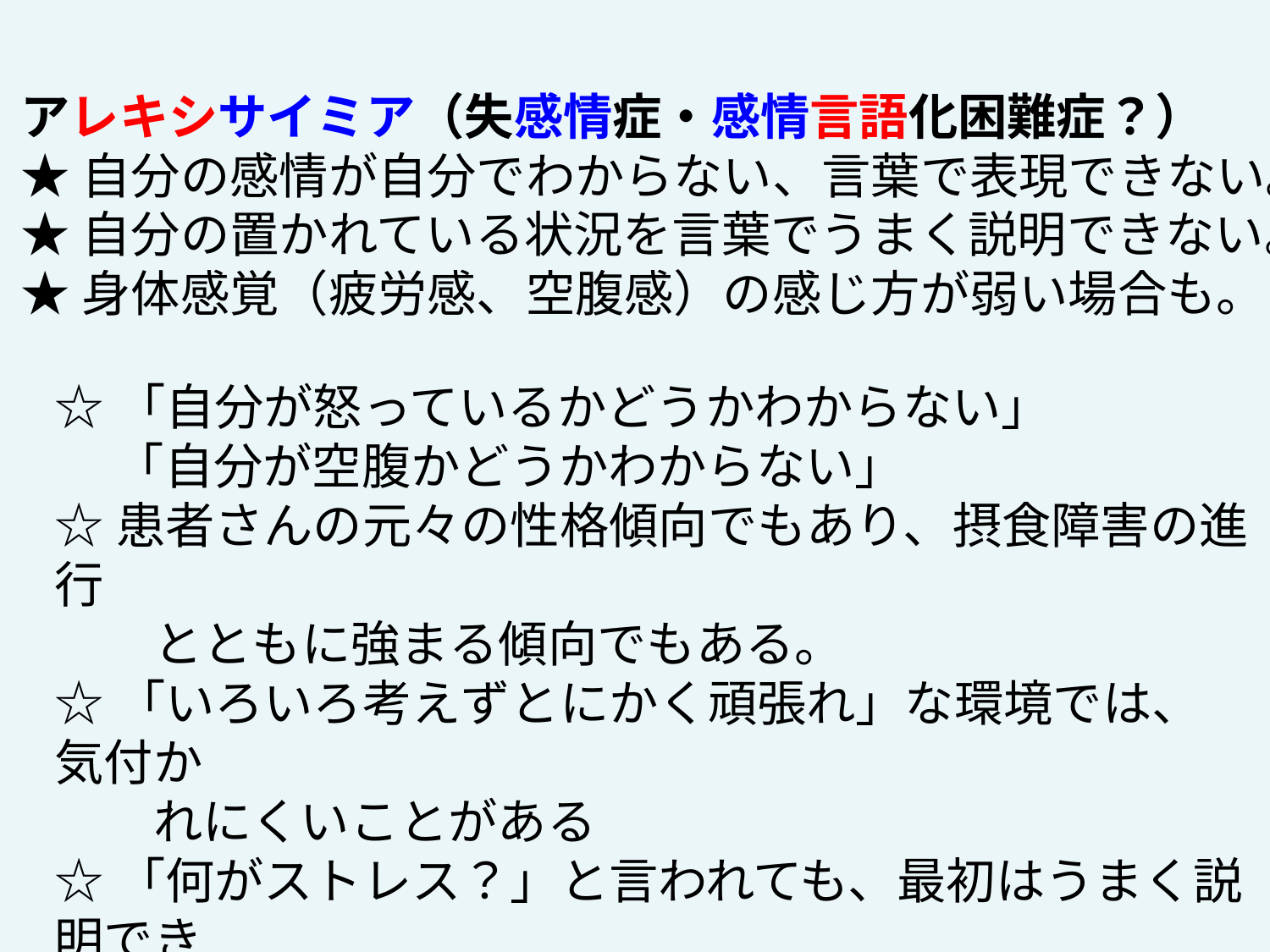

アレキシサイミア（失感情症・感情言語化困難症？）
★自分の感情が自分でわからない、言葉で表現できない。
★自分の置かれている状況を言葉でうまく説明できない。
★身体感覚（疲労感、空腹感）の感じ方が弱い場合も。
☆「自分が怒っているかどうかわからない」
　 「自分が空腹かどうかわからない」
☆患者さんの元々の性格傾向でもあり、摂食障害の進行
　　とともに強まる傾向でもある。
☆「いろいろ考えずとにかく頑張れ」な環境では、気付か
　　れにくいことがある
☆「何がストレス？」と言われても、最初はうまく説明でき
　 ない。進路に対する迷い、疑いなどは言語化されにくい。